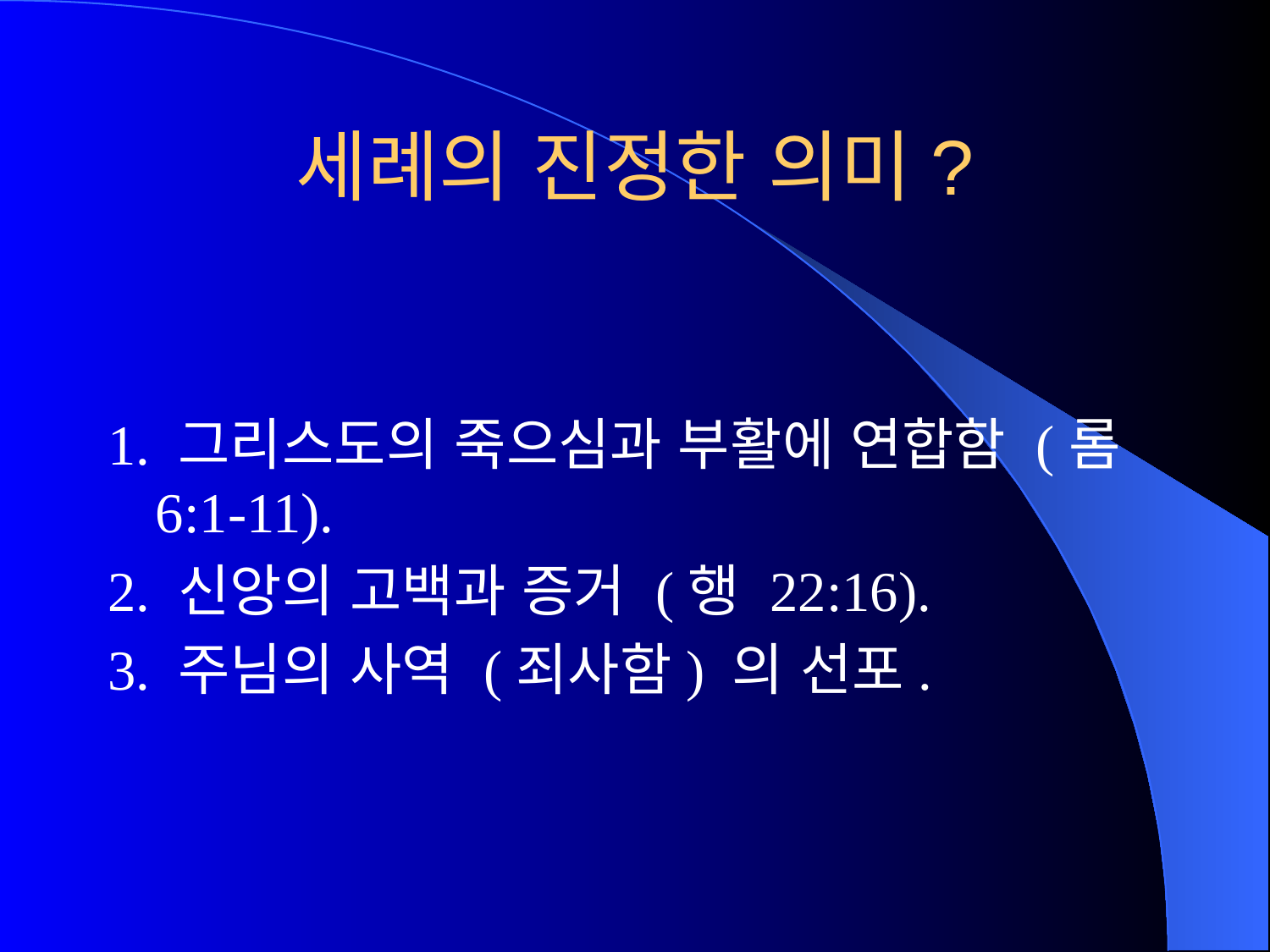

# 세례의 진정한 의미?
1. 그리스도의 죽으심과 부활에 연합함 (롬 6:1-11).
2. 신앙의 고백과 증거 (행 22:16).
3. 주님의 사역 (죄사함) 의 선포.